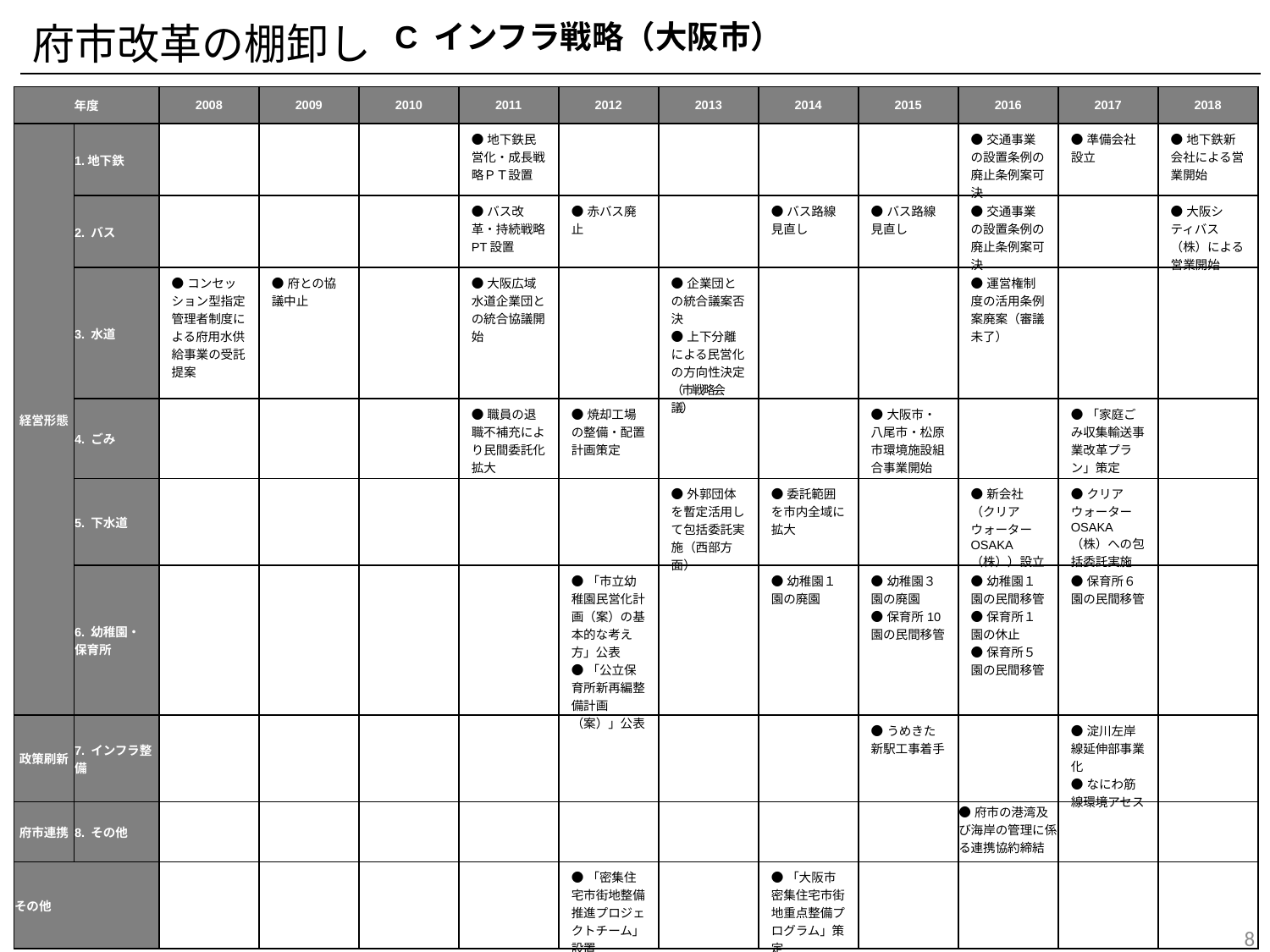

C インフラ戦略（大阪市）
府市改革の棚卸し
| 年度 |  | 2008 | 2009 | 2010 | 2011 | 2012 | 2013 | 2014 | 2015 | 2016 | 2017 | 2018 |
| --- | --- | --- | --- | --- | --- | --- | --- | --- | --- | --- | --- | --- |
| 経営形態 | 1.地下鉄 |  |  |  | ●地下鉄民営化・成長戦略ＰＴ設置 |  |  |  |  | ●交通事業の設置条例の廃止条例案可決 | ●準備会社設立 | ●地下鉄新会社による営業開始 |
|  | 2. バス |  |  |  | ●バス改革・持続戦略PT設置 | ●赤バス廃止 |  | ●バス路線見直し | ●バス路線見直し | ●交通事業の設置条例の廃止条例案可決 |  | ●大阪シティバス（株）による営業開始 |
|  | 3. 水道 | ●コンセッション型指定管理者制度による府用水供給事業の受託提案 | ●府との協議中止 |  | ●大阪広域水道企業団との統合協議開始 |  | ●企業団との統合議案否決 ●上下分離による民営化の方向性決定（市戦略会議） |  |  | ●運営権制度の活用条例案廃案（審議未了） |  |  |
|  | 4. ごみ |  |  |  | ●職員の退職不補充により民間委託化拡大 | ●焼却工場の整備・配置計画策定 |  |  | ●大阪市・八尾市・松原市環境施設組合事業開始 |  | ●「家庭ごみ収集輸送事業改革プラン」策定 |  |
|  | 5. 下水道 |  |  |  |  |  | ●外郭団体を暫定活用して包括委託実施（西部方面） | ●委託範囲を市内全域に拡大 |  | ●新会社（クリアウォーターOSAKA（株））設立 | ●クリアウォーターOSAKA（株）への包括委託実施 |  |
|  | 6. 幼稚園・ 保育所 |  |  |  |  | ●「市立幼稚園民営化計画（案）の基本的な考え方」公表 ●「公立保育所新再編整備計画（案）」公表 |  | ●幼稚園１園の廃園 | ●幼稚園３園の廃園 ●保育所10園の民間移管 | ●幼稚園１園の民間移管 ●保育所１園の休止 ●保育所５園の民間移管 | ●保育所６園の民間移管 |  |
| 政策刷新 | 7. インフラ整備 |  |  |  |  |  |  |  | ●うめきた新駅工事着手 |  | ●淀川左岸線延伸部事業化 ●なにわ筋線環境アセス |  |
| 府市連携 | 8. その他 |  |  |  |  |  |  |  |  | ●府市の港湾及び海岸の管理に係る連携協約締結 |  |  |
| その他 |  |  |  |  |  | ●「密集住宅市街地整備推進プロジェクトチーム」設置 |  | ●「大阪市密集住宅市街地重点整備プログラム」策定 |  |  |  |  |
8